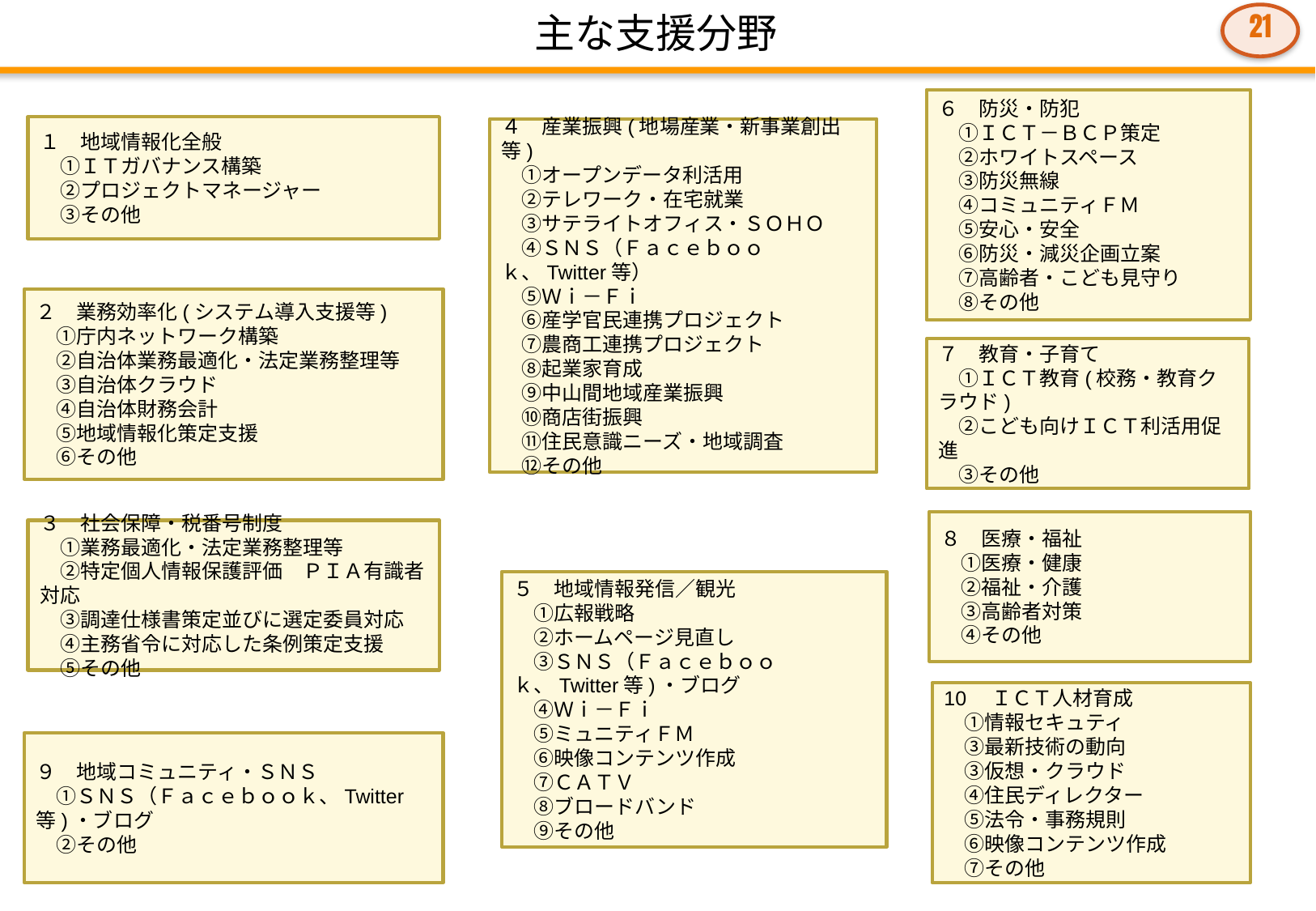

主な支援分野
21

６　防災・防犯
　①ＩＣＴ－ＢＣＰ策定
　②ホワイトスペース
　③防災無線
　④コミュニティＦＭ
　⑤安心・安全
　⑥防災・減災企画立案
　⑦高齢者・こども見守り
　⑧その他
１　地域情報化全般
　①ＩＴガバナンス構築
　②プロジェクトマネージャー
　③その他
４　産業振興(地場産業・新事業創出等)
　①オープンデータ利活用
　②テレワーク・在宅就業
　③サテライトオフィス・ＳＯＨＯ
　④ＳＮＳ（Ｆａｃｅｂｏｏｋ、Twitter等）
　⑤Ｗｉ－Ｆｉ
　⑥産学官民連携プロジェクト
　⑦農商工連携プロジェクト
　⑧起業家育成
　⑨中山間地域産業振興
　⑩商店街振興
　⑪住民意識ニーズ・地域調査
　⑫その他
２　業務効率化(システム導入支援等)
　①庁内ネットワーク構築
　②自治体業務最適化・法定業務整理等
　③自治体クラウド
　④自治体財務会計
　⑤地域情報化策定支援
　⑥その他
７　教育・子育て
　①ＩＣＴ教育(校務・教育クラウド)
　②こども向けＩＣＴ利活用促進
　③その他
８　医療・福祉
　①医療・健康
　②福祉・介護
　③高齢者対策
　④その他
３　社会保障・税番号制度
　①業務最適化・法定業務整理等
　②特定個人情報保護評価　ＰＩＡ有識者対応
　③調達仕様書策定並びに選定委員対応
　④主務省令に対応した条例策定支援
　⑤その他
５　地域情報発信／観光
　①広報戦略
　②ホームページ見直し
　③ＳＮＳ（Ｆａｃｅｂｏｏｋ、Twitter等)・ブログ
　④Ｗｉ－Ｆｉ
　⑤ミュニティＦＭ
　⑥映像コンテンツ作成
　⑦ＣＡＴＶ
　⑧ブロードバンド
　⑨その他
10　ＩＣＴ人材育成
　①情報セキュティ
　③最新技術の動向
　③仮想・クラウド
　④住民ディレクター
　⑤法令・事務規則
　⑥映像コンテンツ作成
　⑦その他
９　地域コミュニティ・ＳＮＳ
　①ＳＮＳ（Ｆａｃｅｂｏｏｋ、Twitter等)・ブログ
　②その他